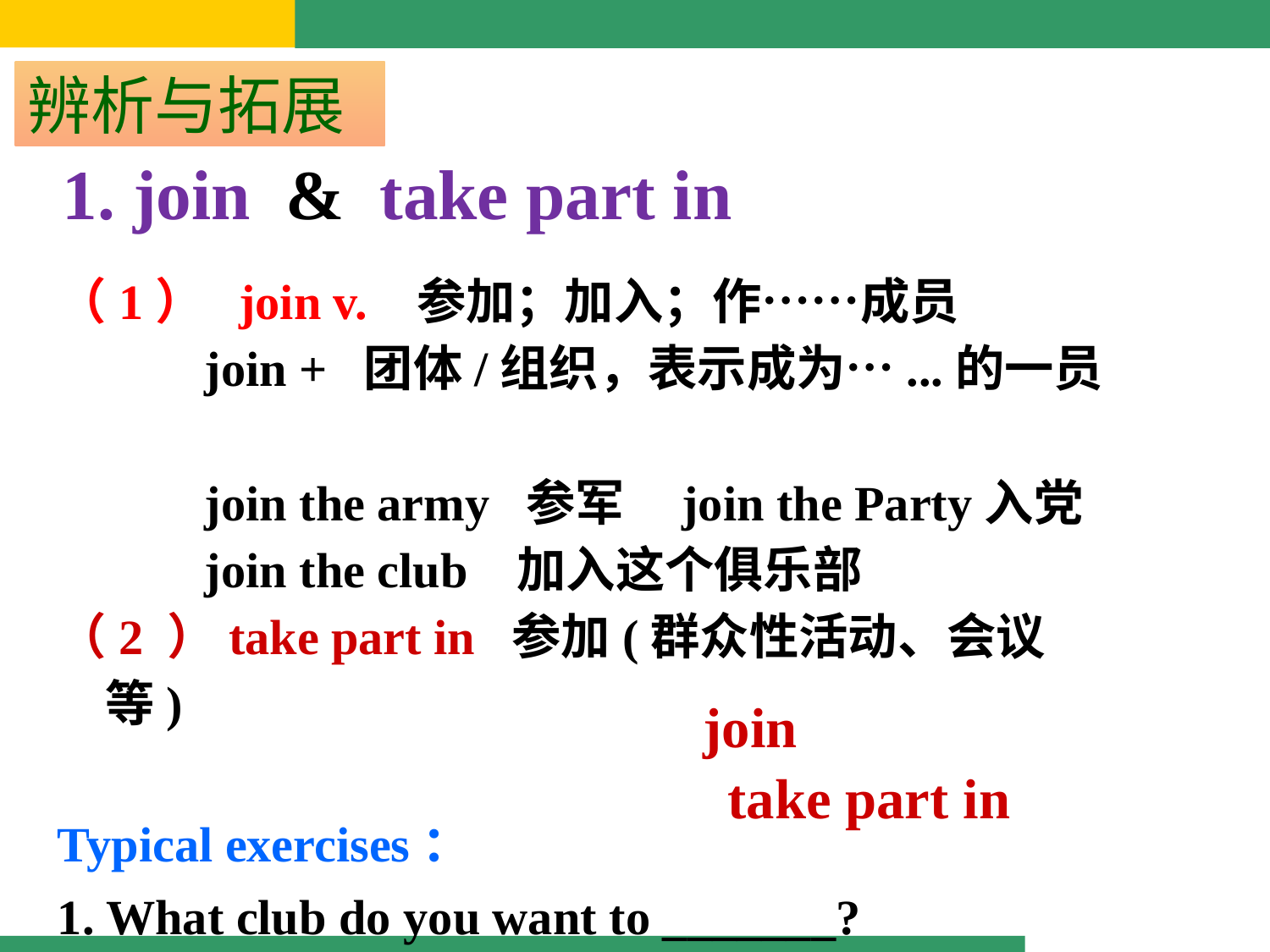

辨析与拓展
  1. join  &  take part in
（1）  join v.   参加；加入；作……成员
            join +  团体/组织，表示成为…...的一员
            join the army  参军    join the Party入党
            join the club   加入这个俱乐部
（2 ）take part in  参加(群众性活动、会议等)

Typical exercises：
1. What club do you want to _______?
2. To keep healthy, We should ______________
     school activities.
join

take part in